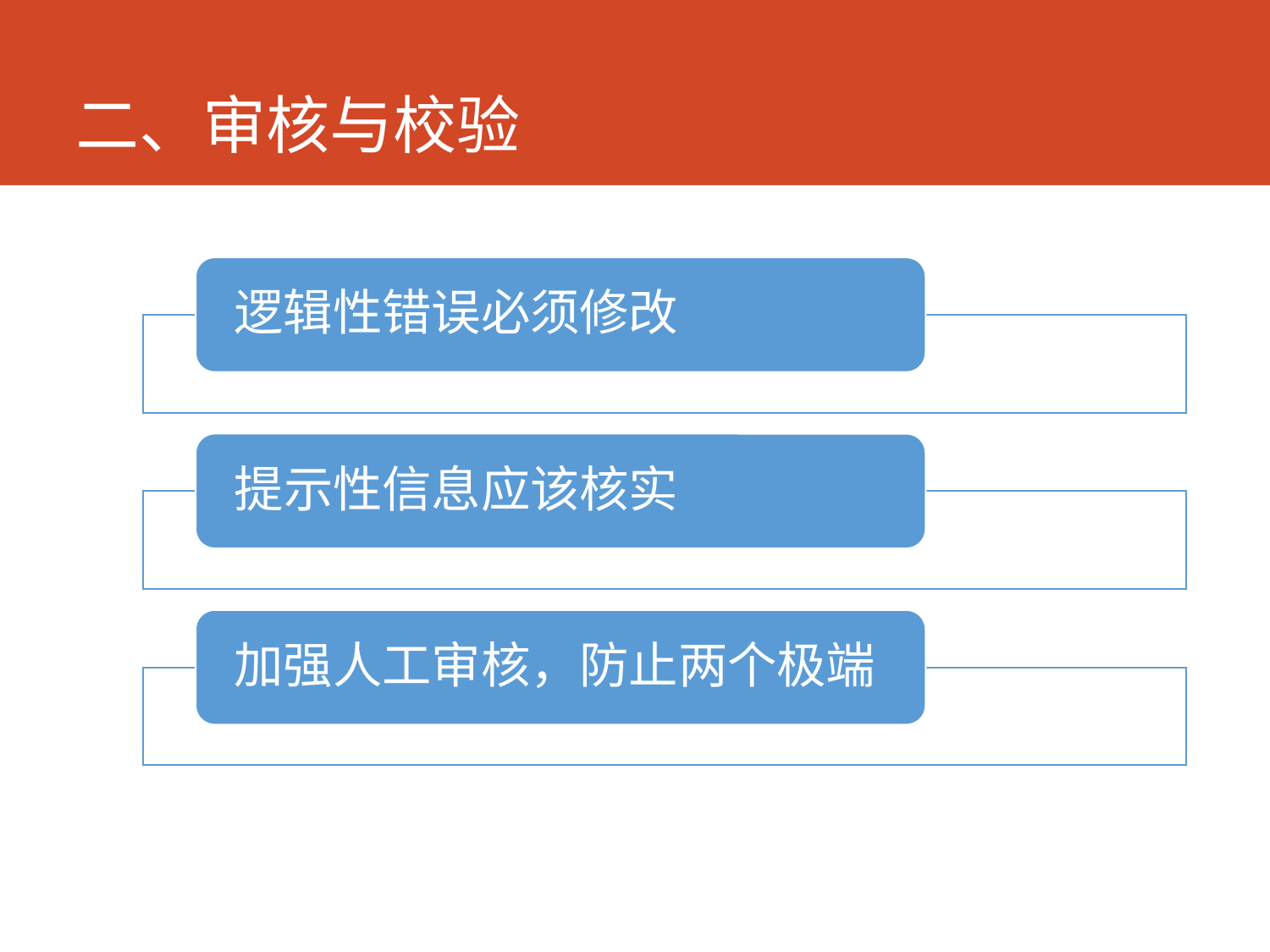

# 二、审核与校验
逻辑性错误必须修改
提示性信息应该核实
加强人工审核，防止两个极端